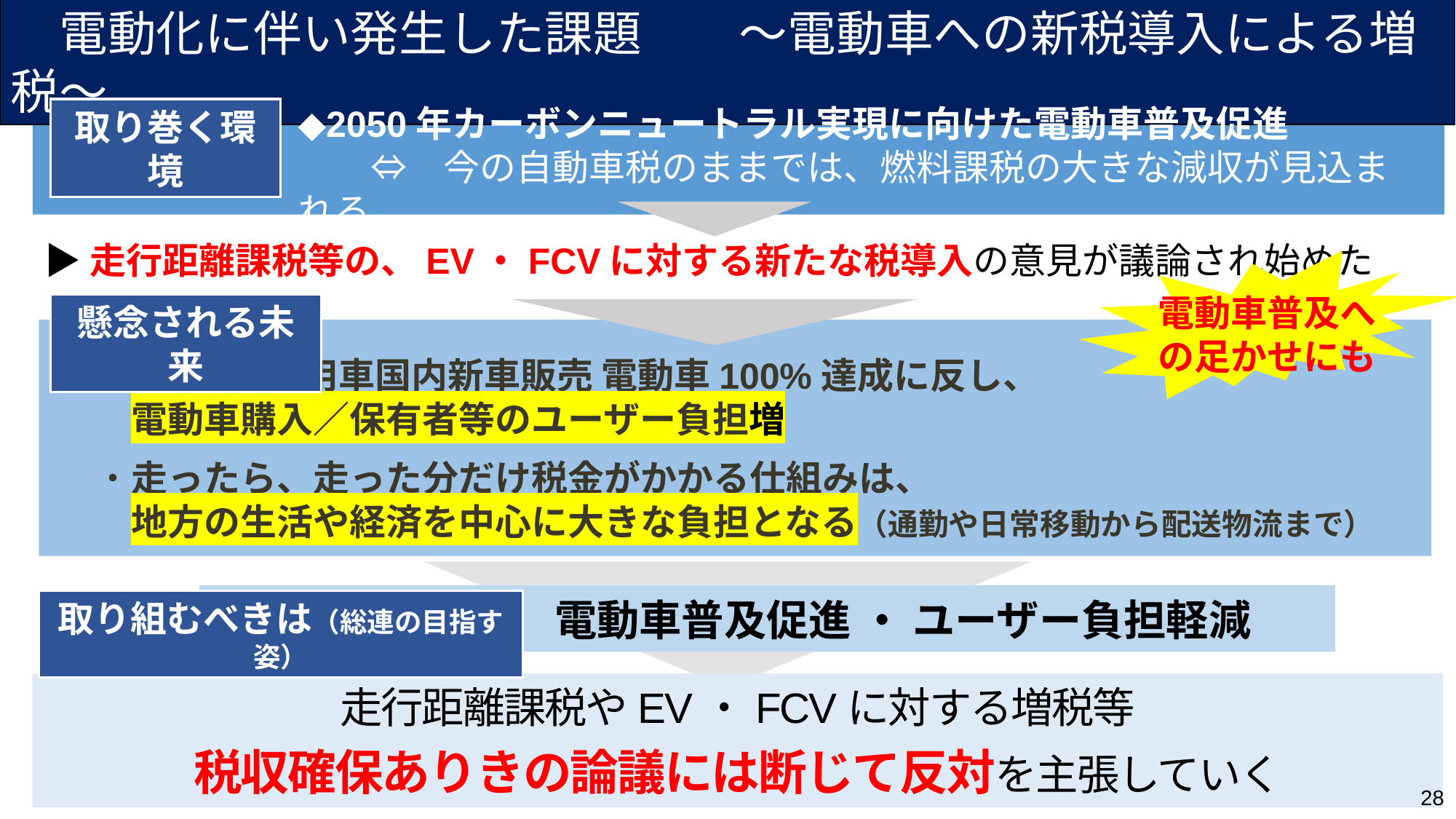

電動化に伴い発生した課題　　～電動車への新税導入による増税～

◆2050年カーボンニュートラル実現に向けた電動車普及促進
　　⇔　今の自動車税のままでは、燃料課税の大きな減収が見込まれる
取り巻く環境

▶走行距離課税等の、EV・FCVに対する新たな税導入の意見が議論され始めた

電動車普及への足かせにも
懸念される未来

・2035年乗用車国内新車販売 電動車100%達成に反し、
　電動車購入／保有者等のユーザー負担増

・走ったら、走った分だけ税金がかかる仕組みは、
　地方の生活や経済を中心に大きな負担となる（通勤や日常移動から配送物流まで）

電動車普及促進 ・ ユーザー負担軽減

取り組むべきは（総連の目指す姿）
走行距離課税やEV・FCVに対する増税等
税収確保ありきの論議には断じて反対を主張していく
28